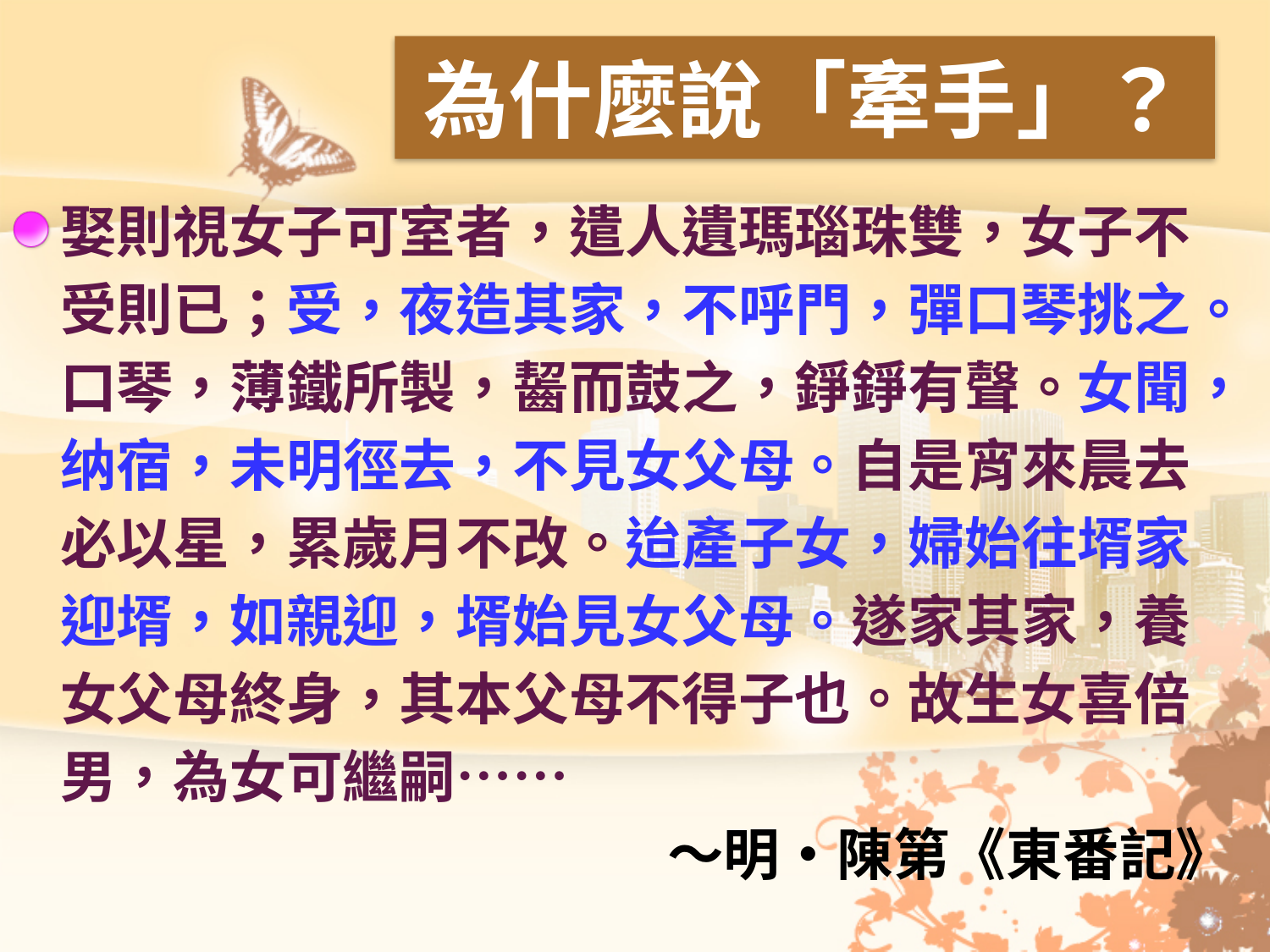

為什麼說「牽手」？
娶則視女子可室者，遣人遺瑪瑙珠雙，女子不受則已；受，夜造其家，不呼門，彈口琴挑之。口琴，薄鐵所製，齧而鼓之，錚錚有聲。女聞，纳宿，未明徑去，不見女父母。自是宵來晨去必以星，累歲月不改。迨產子女，婦始往壻家迎壻，如親迎，壻始見女父母。遂家其家，養女父母終身，其本父母不得子也。故生女喜倍男，為女可繼嗣……
～明•陳第《東番記》